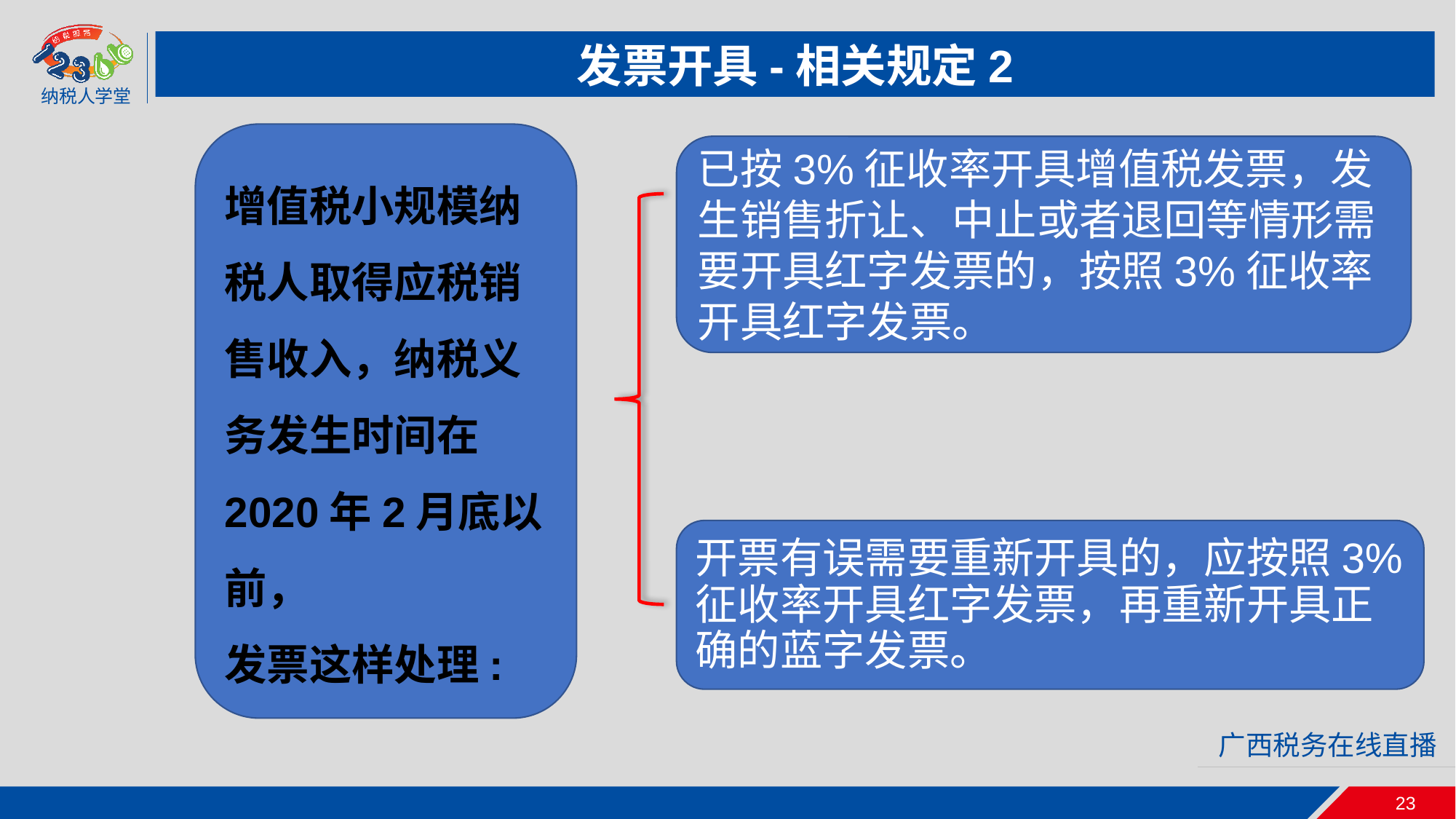

发票开具-相关规定2
增值税小规模纳税人取得应税销售收入，纳税义务发生时间在2020年2月底以前，
发票这样处理:
已按3%征收率开具增值税发票，发生销售折让、中止或者退回等情形需要开具红字发票的，按照3%征收率开具红字发票。

开票有误需要重新开具的，应按照3%征收率开具红字发票，再重新开具正确的蓝字发票。
23